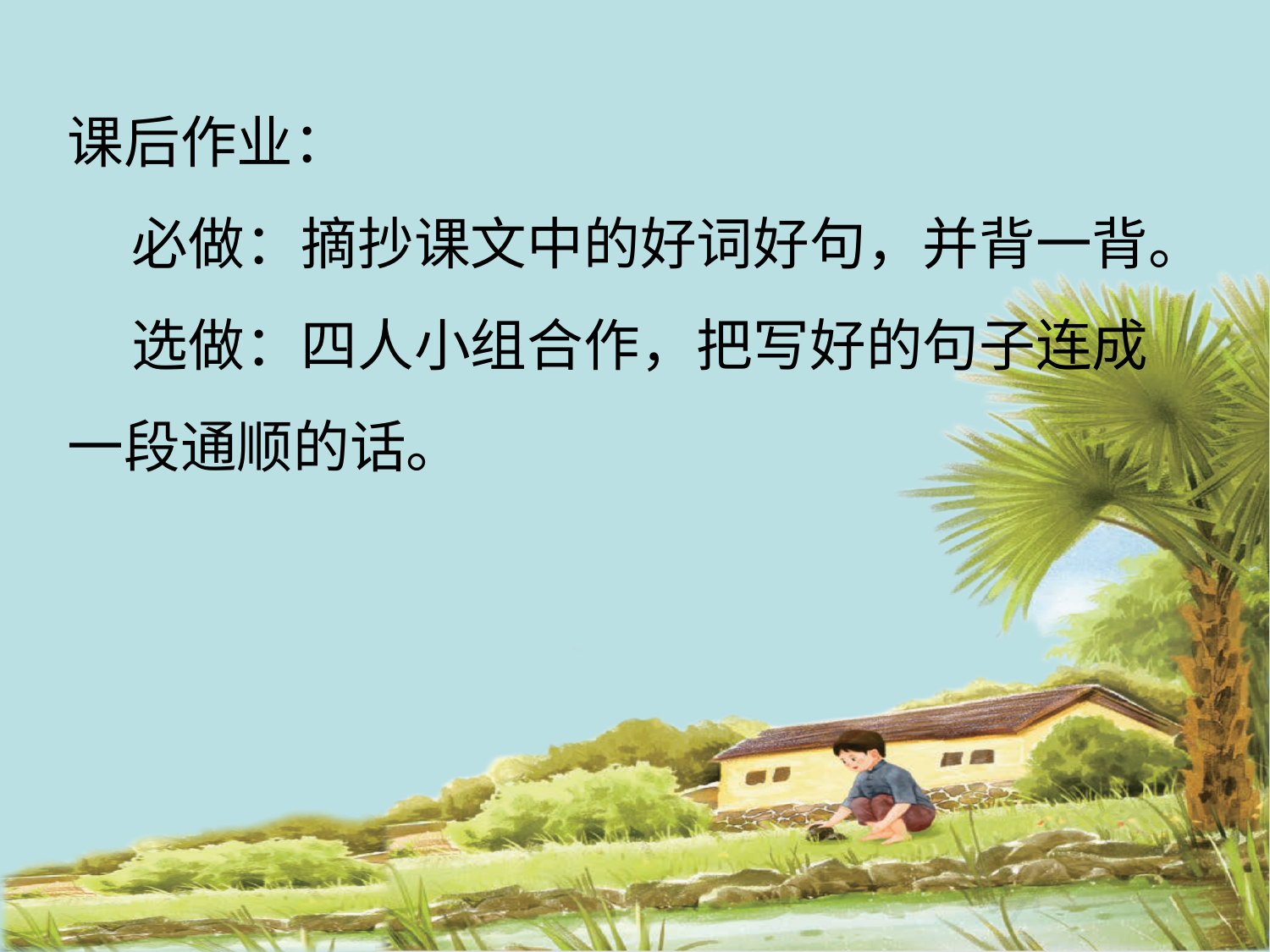

课后作业：
    必做：摘抄课文中的好词好句，并背一背。
    选做：四人小组合作，把写好的句子连成一段通顺的话。